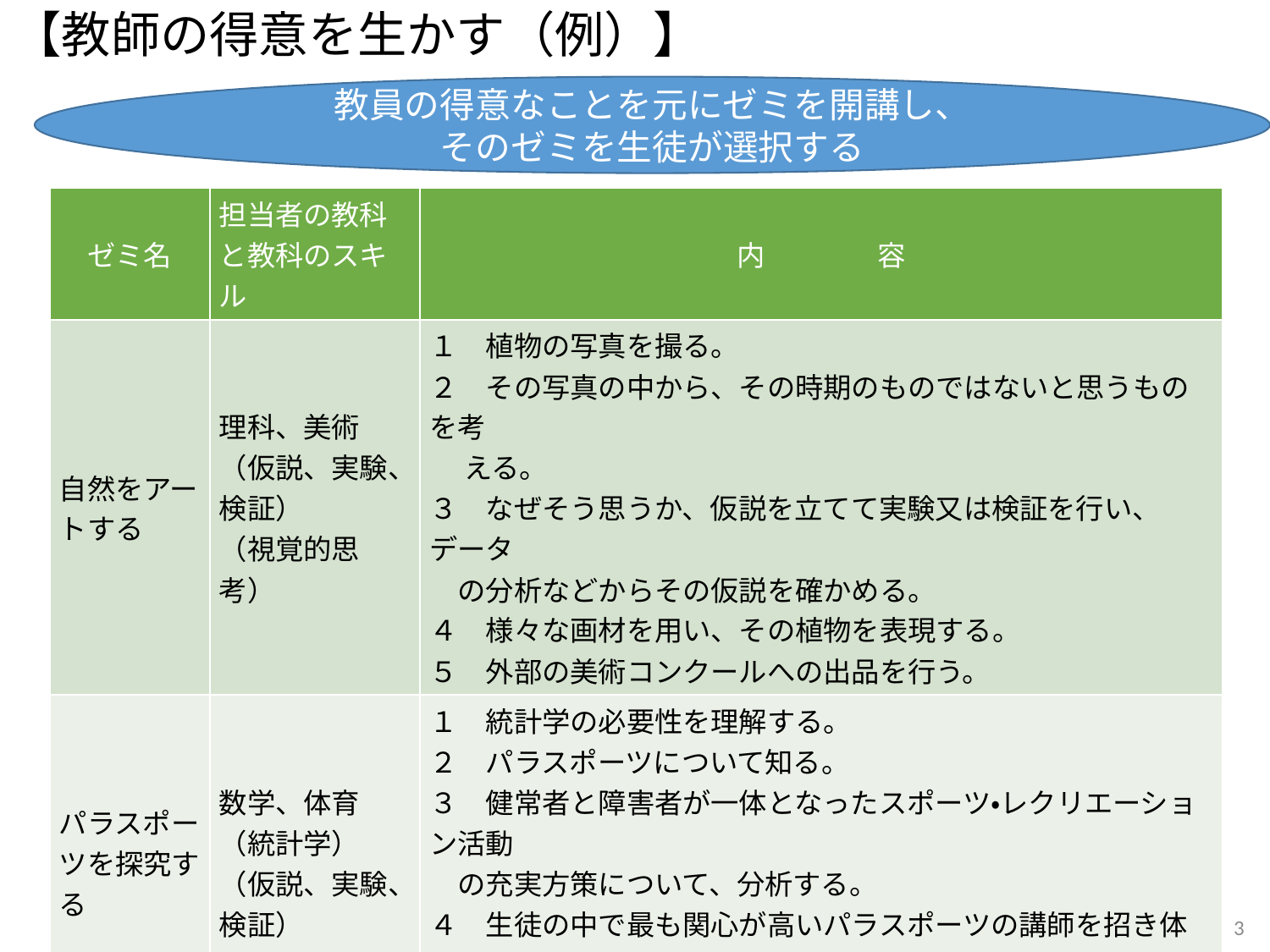

【教師の得意を生かす（例）】
教員の得意なことを元にゼミを開講し、
そのゼミを生徒が選択する
| ゼミ名 | 担当者の教科と教科のスキル | 内　　　　容 |
| --- | --- | --- |
| 自然をアートする | 理科、美術 （仮説、実験、検証） （視覚的思考） | １　植物の写真を撮る。 ２　その写真の中から、その時期のものではないと思うものを考 　 える。 ３　なぜそう思うか、仮説を立てて実験又は検証を行い、データ 　の分析などからその仮説を確かめる。 ４　様々な画材を用い、その植物を表現する。 ５　外部の美術コンクールへの出品を行う。 |
| パラスポーツを探究する | 数学、体育 （統計学） （仮説、実験、検証） | １　統計学の必要性を理解する。 ２　パラスポーツについて知る。 ３　健常者と障害者が一体となったスポーツ・レクリエーション活動 　の充実方策について、分析する。 ４　生徒の中で最も関心が高いパラスポーツの講師を招き体験す　 　る。 |
| 宮澤賢治の足跡をたどる | 国語、英語 （要約、プレゼンテーション） | １　宮澤賢治と札幌との関わりを調べる。　 ２　調べたことを１枚にまとめ、解説と解説の英語訳を付ける。 ３　札幌市の観光協会に日本人向けと外国人向けのパンフレット 　としておいてもらう。 |
3